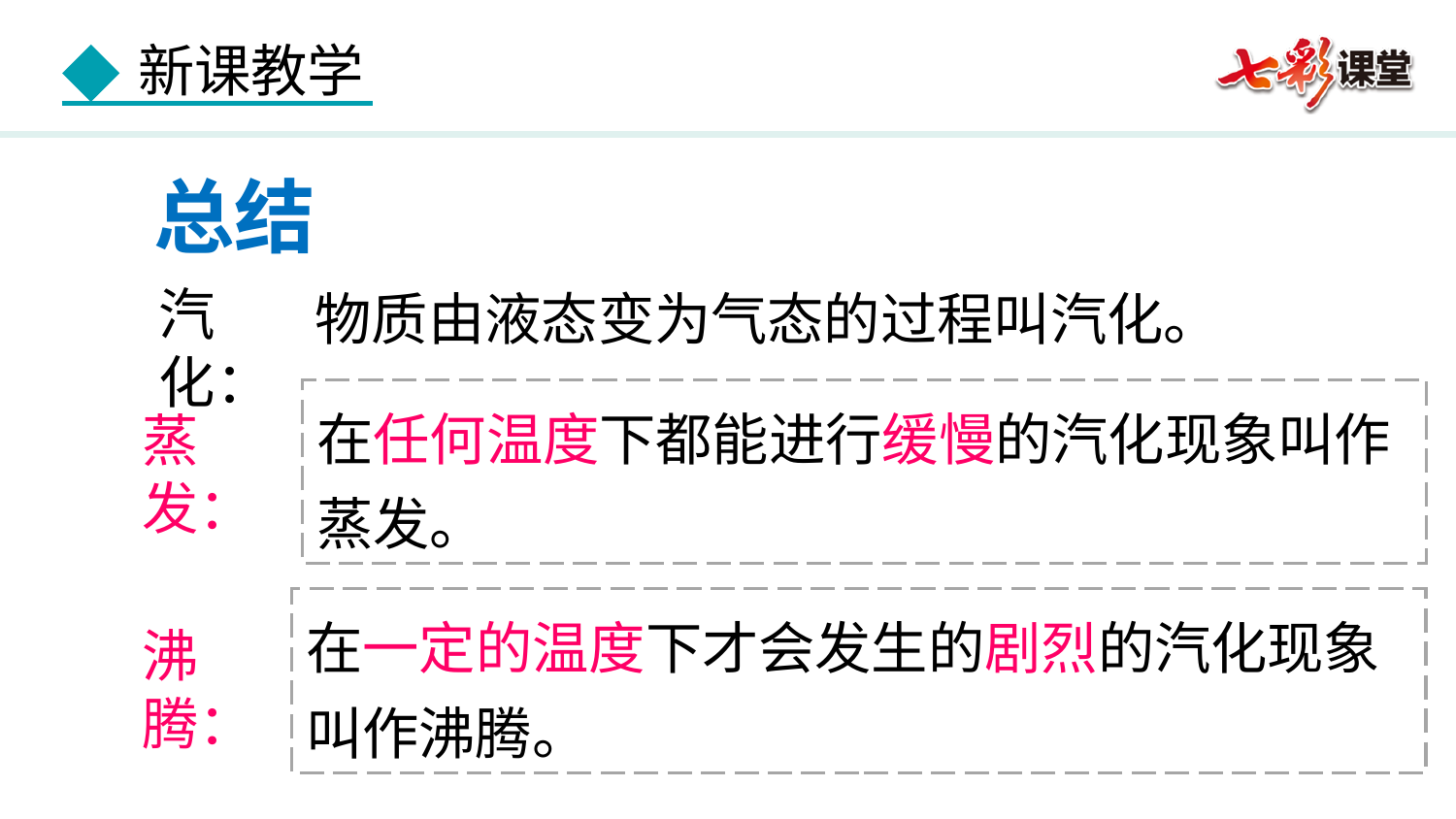

总结
汽化：
物质由液态变为气态的过程叫汽化。
在任何温度下都能进行缓慢的汽化现象叫作蒸发。
蒸发：
在一定的温度下才会发生的剧烈的汽化现象叫作沸腾。
沸腾：